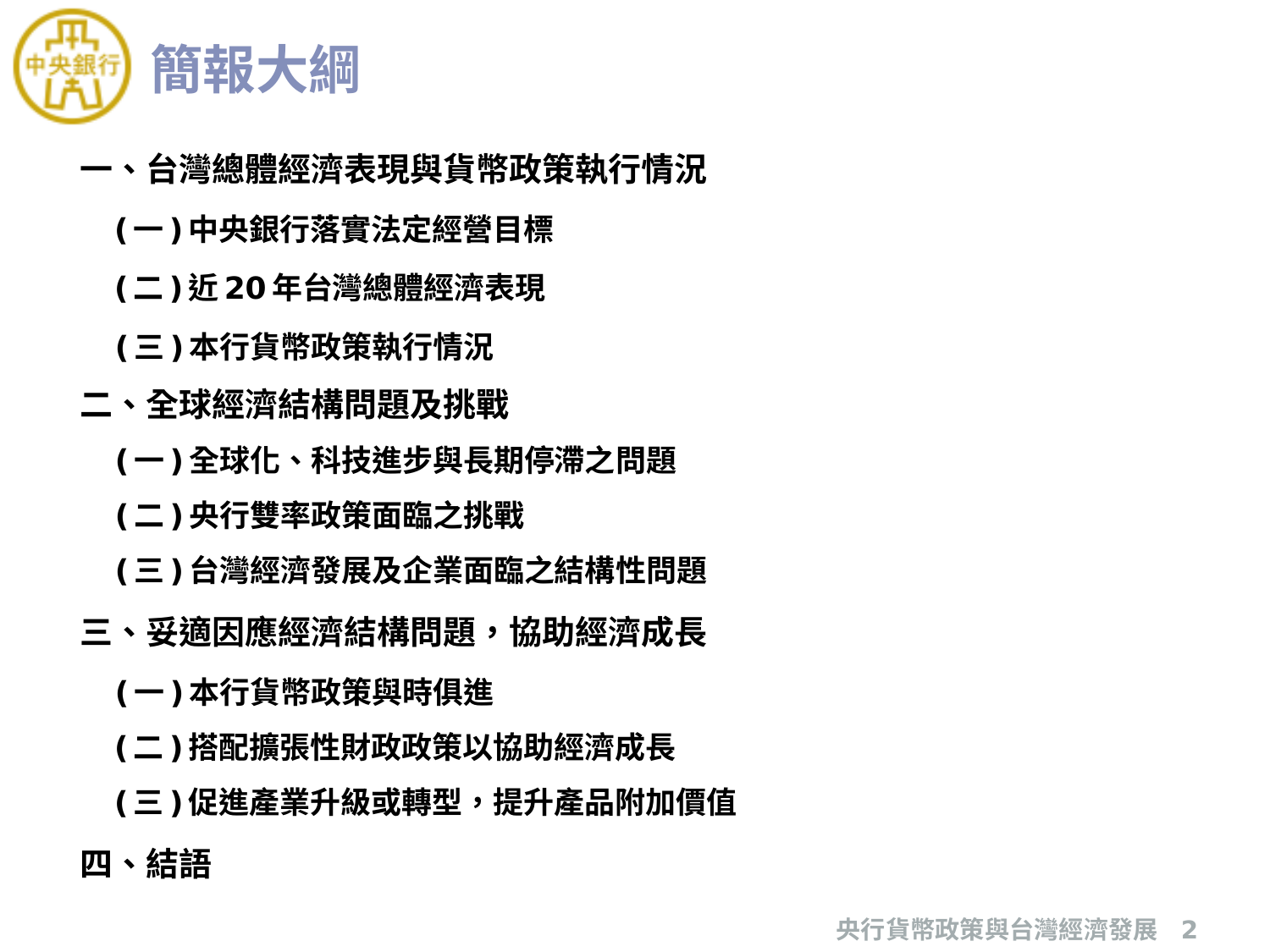

# 簡報大綱
一、台灣總體經濟表現與貨幣政策執行情況
(一)中央銀行落實法定經營目標
(二)近20年台灣總體經濟表現
(三)本行貨幣政策執行情況
二、全球經濟結構問題及挑戰
(一)全球化、科技進步與長期停滯之問題
(二)央行雙率政策面臨之挑戰
(三)台灣經濟發展及企業面臨之結構性問題
三、妥適因應經濟結構問題，協助經濟成長
(一)本行貨幣政策與時俱進
(二)搭配擴張性財政政策以協助經濟成長
(三)促進產業升級或轉型，提升產品附加價值
四、結語
央行貨幣政策與台灣經濟發展
2